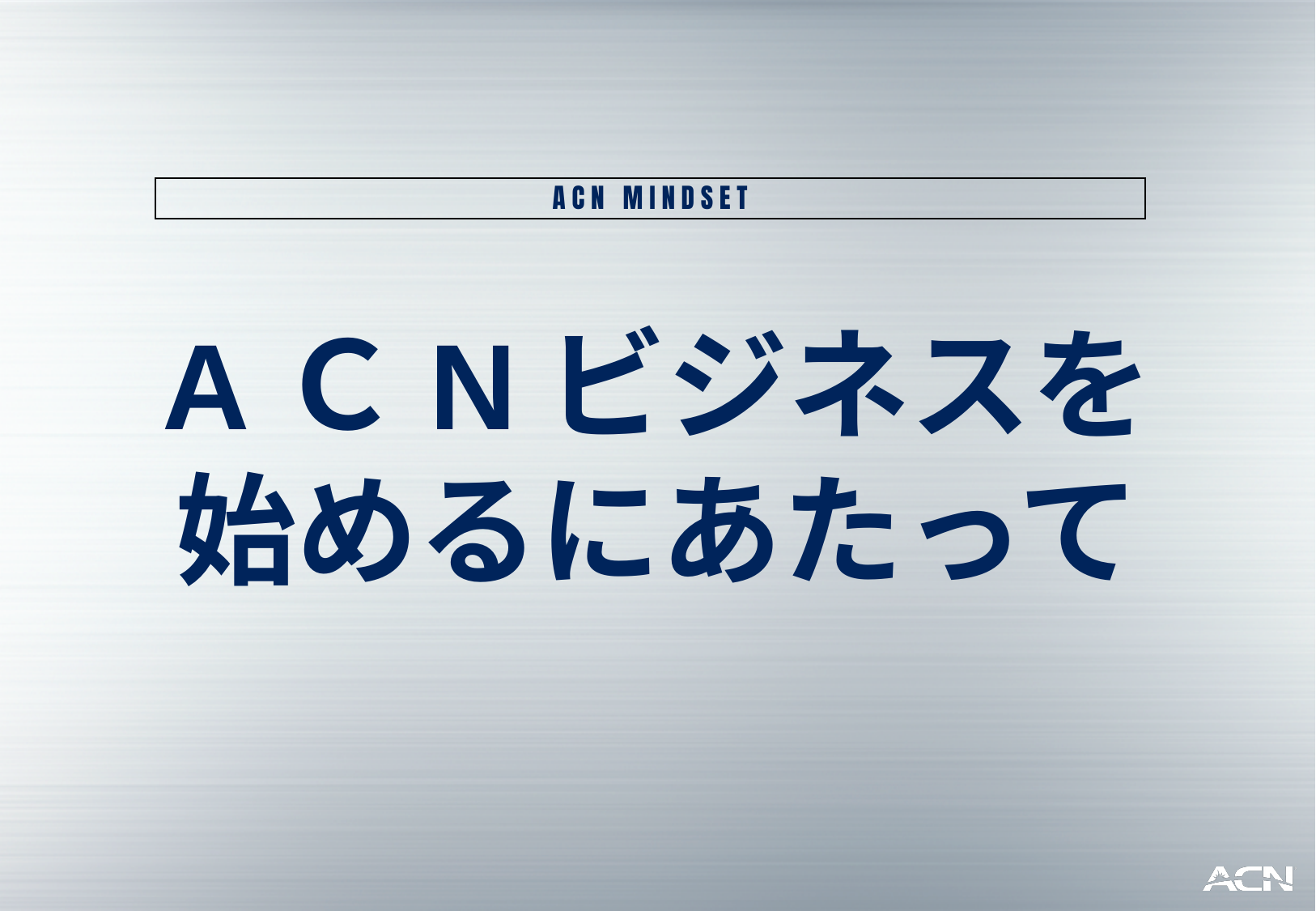

A C N   M I N D S E T
AＣNビジネスを
始めるにあたって